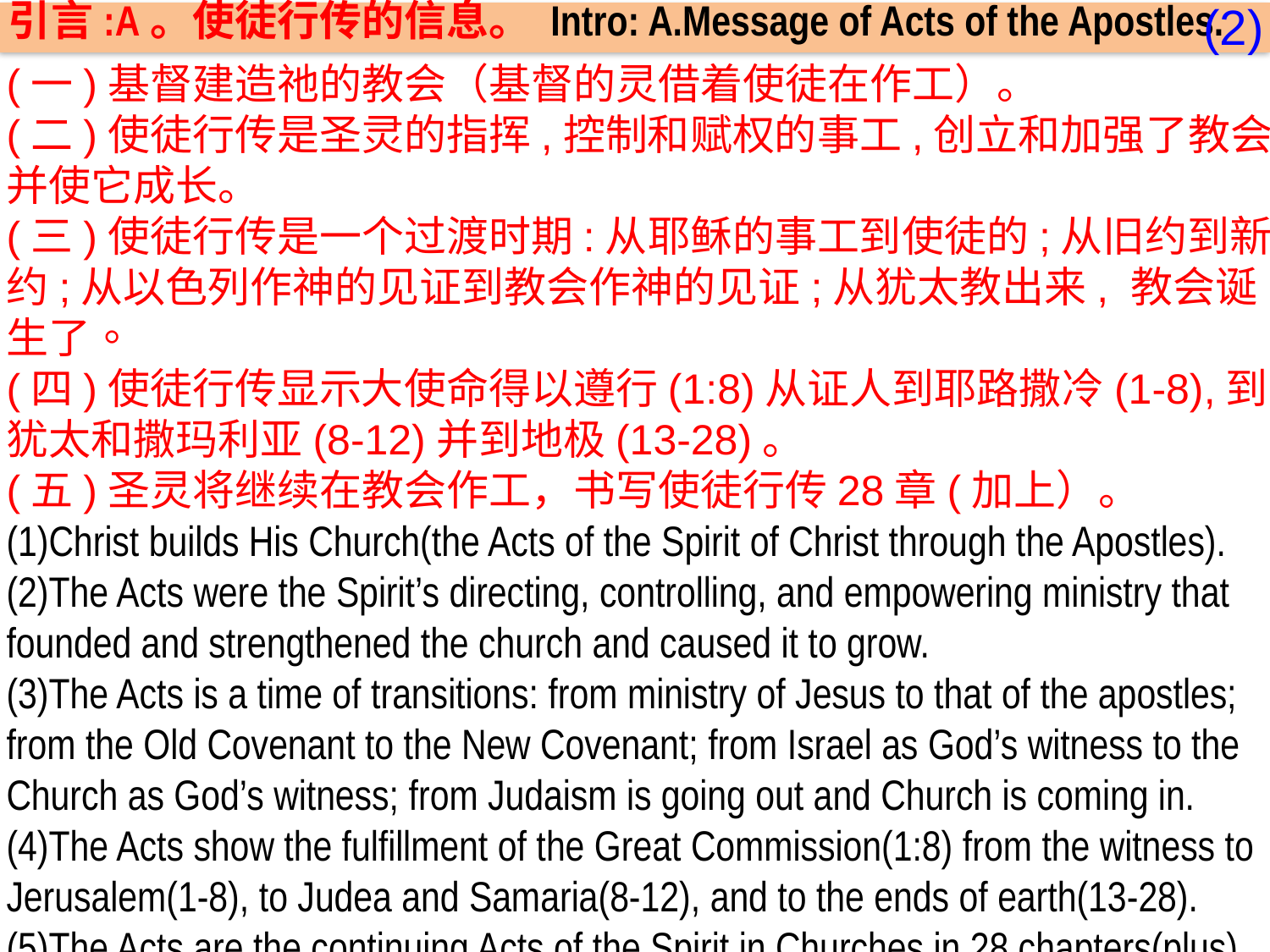

引言:A。使徒行传的信息。 Intro: A.Message of Acts of the Apostles.
(2)

(一)基督建造祂的教会（基督的灵借着使徒在作工）。
(二)使徒行传是圣灵的指挥,控制和赋权的事工,创立和加强了教会,并使它成长。
(三)使徒行传是一个过渡时期:从耶稣的事工到使徒的;从旧约到新约;从以色列作神的见证到教会作神的见证;从犹太教出来, 教会诞生了。
(四)使徒行传显示大使命得以遵行(1:8)从证人到耶路撒冷(1-8),到犹太和撒玛利亚(8-12)并到地极(13-28)。
(五)圣灵将继续在教会作工，书写使徒行传28章(加上）。
(1)Christ builds His Church(the Acts of the Spirit of Christ through the Apostles). (2)The Acts were the Spirit’s directing, controlling, and empowering ministry that founded and strengthened the church and caused it to grow.
(3)The Acts is a time of transitions: from ministry of Jesus to that of the apostles; from the Old Covenant to the New Covenant; from Israel as God’s witness to the Church as God’s witness; from Judaism is going out and Church is coming in.
(4)The Acts show the fulfillment of the Great Commission(1:8) from the witness to Jerusalem(1-8), to Judea and Samaria(8-12), and to the ends of earth(13-28).
(5)The Acts are the continuing Acts of the Spirit in Churches in 28 chapters(plus).